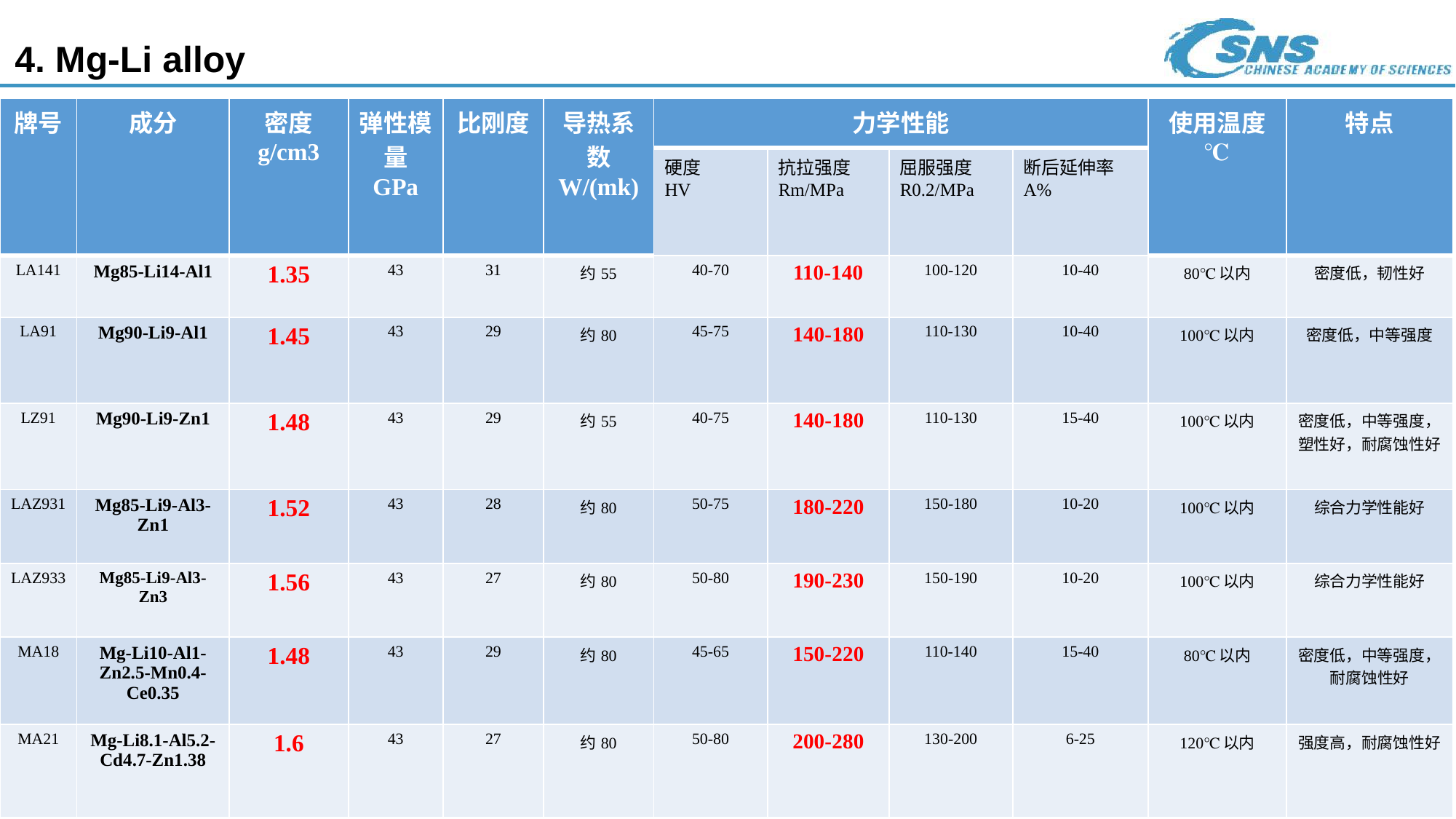

4. Mg-Li alloy
| 牌号 | 成分 | 密度 g/cm3 | 弹性模量 GPa | 比刚度 | 导热系数 W/(mk) | 力学性能 |  |  |  | 使用温度 ℃ | 特点 |
| --- | --- | --- | --- | --- | --- | --- | --- | --- | --- | --- | --- |
|  |  |  |  |  |  | 硬度 HV | 抗拉强度 Rm/MPa | 屈服强度 R0.2/MPa | 断后延伸率 A% |  |  |
| LA141 | Mg85-Li14-Al1 | 1.35 | 43 | 31 | 约55 | 40-70 | 110-140 | 100-120 | 10-40 | 80℃以内 | 密度低，韧性好 |
| LA91 | Mg90-Li9-Al1 | 1.45 | 43 | 29 | 约80 | 45-75 | 140-180 | 110-130 | 10-40 | 100℃以内 | 密度低，中等强度 |
| LZ91 | Mg90-Li9-Zn1 | 1.48 | 43 | 29 | 约55 | 40-75 | 140-180 | 110-130 | 15-40 | 100℃以内 | 密度低，中等强度，塑性好，耐腐蚀性好 |
| LAZ931 | Mg85-Li9-Al3-Zn1 | 1.52 | 43 | 28 | 约80 | 50-75 | 180-220 | 150-180 | 10-20 | 100℃以内 | 综合力学性能好 |
| LAZ933 | Mg85-Li9-Al3-Zn3 | 1.56 | 43 | 27 | 约80 | 50-80 | 190-230 | 150-190 | 10-20 | 100℃以内 | 综合力学性能好 |
| MA18 | Mg-Li10-Al1-Zn2.5-Mn0.4-Ce0.35 | 1.48 | 43 | 29 | 约80 | 45-65 | 150-220 | 110-140 | 15-40 | 80℃以内 | 密度低，中等强度，耐腐蚀性好 |
| MA21 | Mg-Li8.1-Al5.2-Cd4.7-Zn1.38 | 1.6 | 43 | 27 | 约80 | 50-80 | 200-280 | 130-200 | 6-25 | 120℃以内 | 强度高，耐腐蚀性好 |